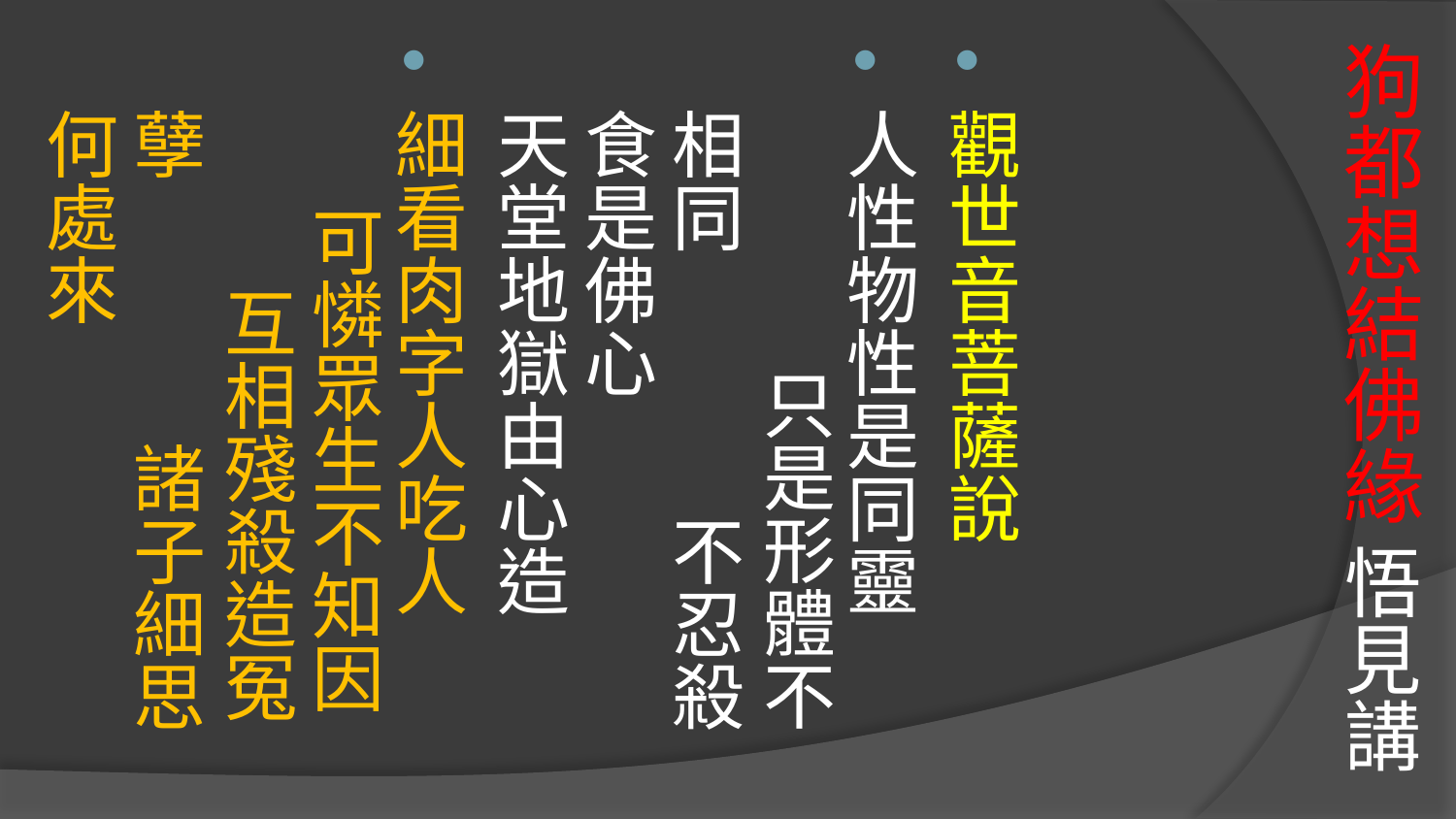

# 狗都想結佛緣 悟見講
觀世音菩薩說
人性物性是同靈                           只是形體不相同                不忍殺食是佛心                      天堂地獄由心造
細看肉字人吃人                 可憐眾生不知因                互相殘殺造冤孽                諸子細思何處來